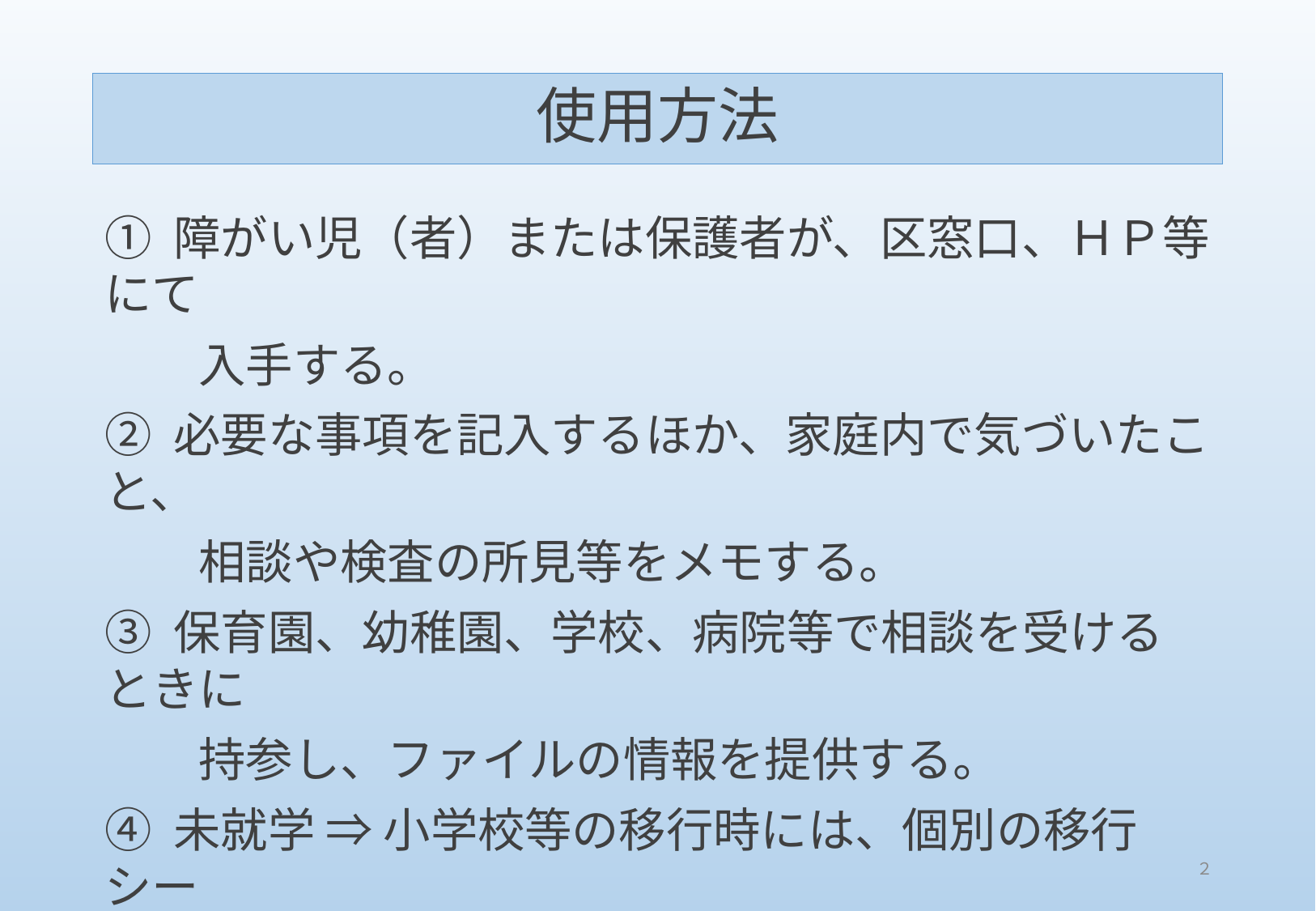

# 使用方法
① 障がい児（者）または保護者が、区窓口、ＨＰ等にて
　　入手する。
② 必要な事項を記入するほか、家庭内で気づいたこと、
　　相談や検査の所見等をメモする。
③ 保育園、幼稚園、学校、病院等で相談を受けるときに
　　持参し、ファイルの情報を提供する。
④ 未就学 ⇒ 小学校等の移行時には、個別の移行シー
　　トを活用し、一貫性のある適切な支援に繋げる。

２